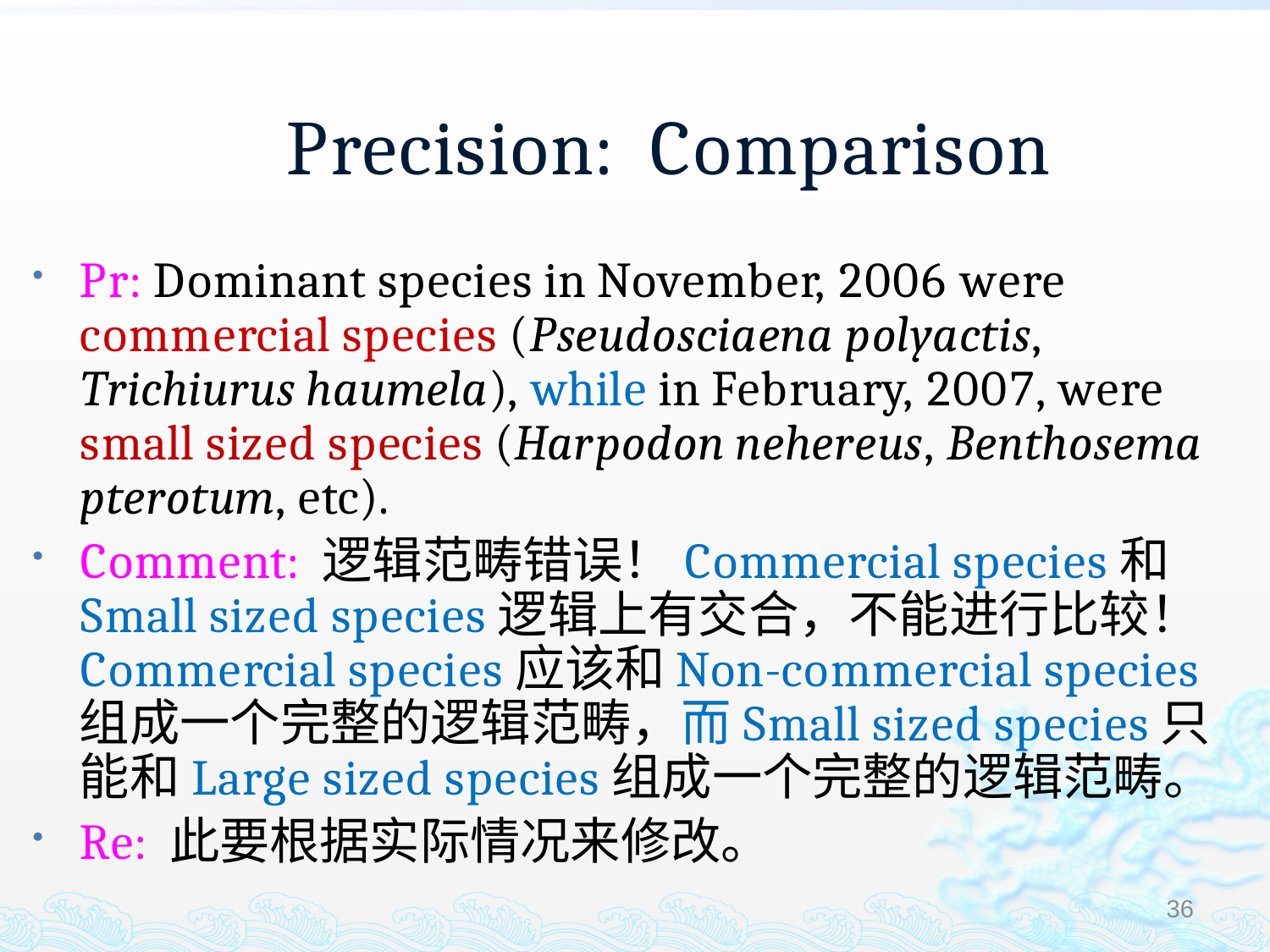

# Precision:  Comparison
Pr: Dominant species in November, 2006 were commercial species (Pseudosciaena polyactis, Trichiurus haumela), while in February, 2007, were small sized species (Harpodon nehereus, Benthosema pterotum, etc).
Comment: 逻辑范畴错误！Commercial species和Small sized species逻辑上有交合，不能进行比较！ Commercial species应该和Non-commercial species组成一个完整的逻辑范畴，而Small sized species只能和Large sized species组成一个完整的逻辑范畴。
Re: 此要根据实际情况来修改。
36